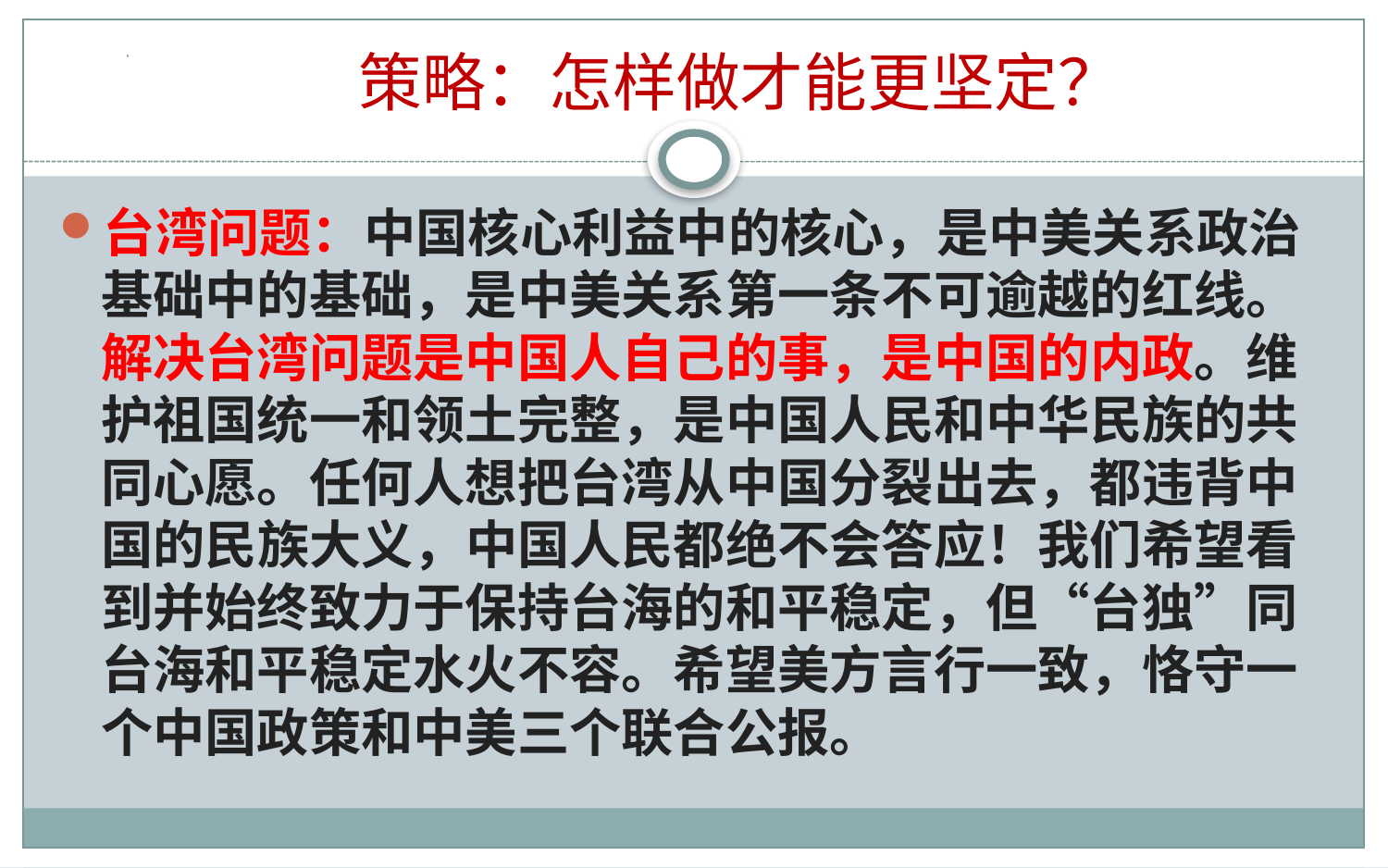

策略：怎样做才能更坚定？
台湾问题：中国核心利益中的核心，是中美关系政治基础中的基础，是中美关系第一条不可逾越的红线。解决台湾问题是中国人自己的事，是中国的内政。维护祖国统一和领土完整，是中国人民和中华民族的共同心愿。任何人想把台湾从中国分裂出去，都违背中国的民族大义，中国人民都绝不会答应！我们希望看到并始终致力于保持台海的和平稳定，但“台独”同台海和平稳定水火不容。希望美方言行一致，恪守一个中国政策和中美三个联合公报。